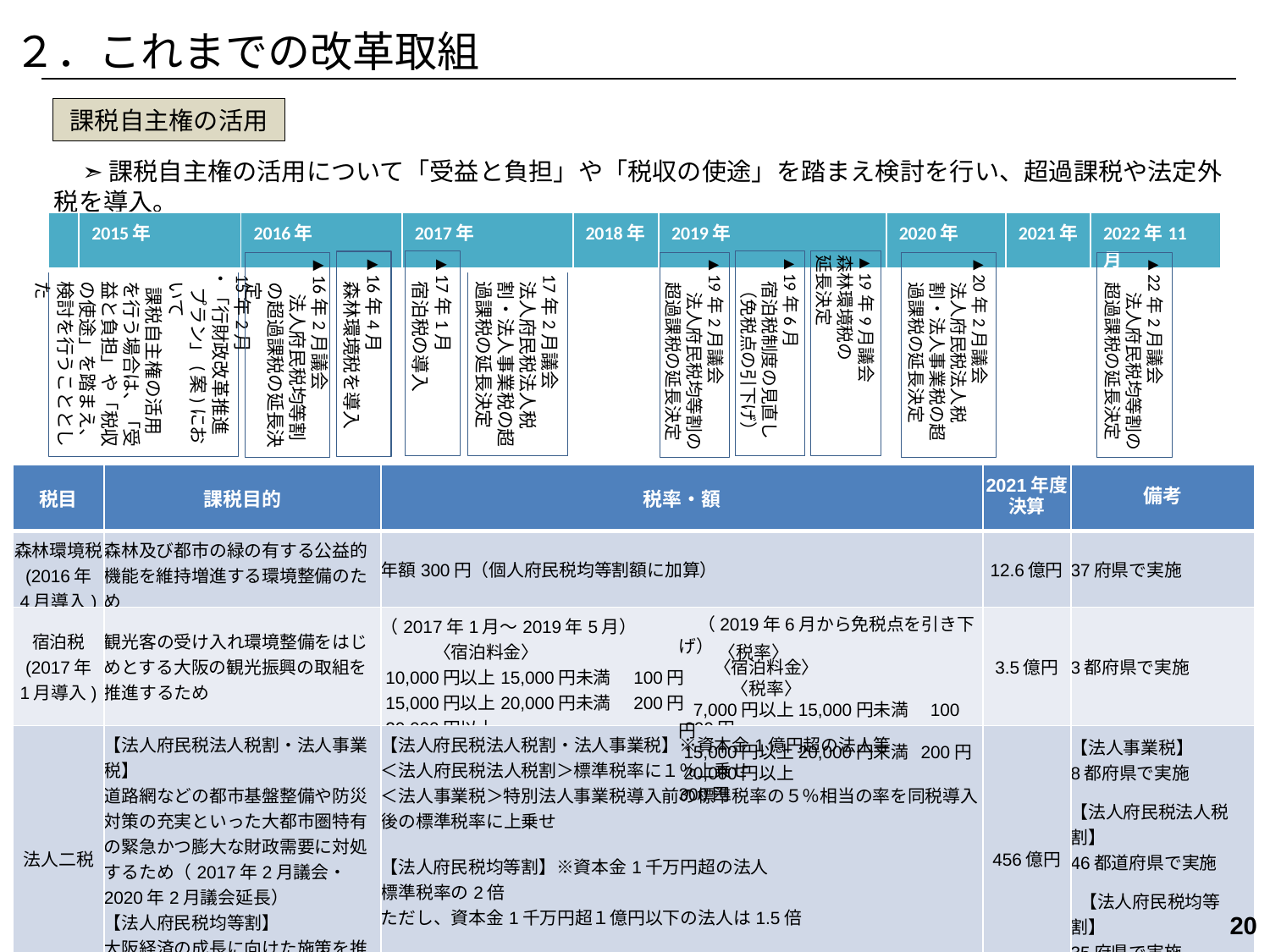

２．これまでの改革取組
課税自主権の活用
　➣ 課税自主権の活用について「受益と負担」や「税収の使途」を踏まえ検討を行い、超過課税や法定外税を導入。
|  | 2015年 | 2016年 | 2017年 | 2018年 | 2019年 | 2020年 | 2021年 | 2022年11月 |
| --- | --- | --- | --- | --- | --- | --- | --- | --- |
▲19年9月議会
森林環境税の
延長決定
▲17年1月
宿泊税の導入
▲17年2月議会
法人府民税法人税割・法人事業税の超過課税の延長決定
▲19年6月
宿泊税制度の見直し
（免税点の引下げ）
▲16年4月
森林環境税を導入
▲15年2月
・「行財政改革推進
　プラン」(案)において
　課税自主権の活用を行う場合は、「受益と負担」や「税収の使途」を踏まえ、検討を行うこととした
▲16年2月議会
　　法人府民税均等割の超過課税の延長決定
▲19年2月議会
　　法人府民税均等割の超過課税の延長決定
▲20年2月議会
法人府民税法人税割・法人事業税の超過課税の延長決定
▲22年2月議会
　　法人府民税均等割の超過課税の延長決定
| 税目 | 課税目的 | 税率・額 | 2021年度 決算 | 備考 |
| --- | --- | --- | --- | --- |
| 森林環境税 (2016年 4月導入) | 森林及び都市の緑の有する公益的機能を維持増進する環境整備のため | 年額300円（個人府民税均等割額に加算） | 12.6億円 | 37府県で実施 |
| 宿泊税 (2017年 1月導入) | 観光客の受け入れ環境整備をはじめとする大阪の観光振興の取組を推進するため | （2017年1月～2019年5月） 　　　〈宿泊料金〉　　　　　 　　　　　〈税率〉 10,000円以上15,000円未満　100円 15,000円以上20,000円未満　200円 20,000円以上　　　　　　　　　　 300円 | 3.5億円 | 3都府県で実施 |
| 法人二税 | 【法人府民税法人税割・法人事業税】 道路網などの都市基盤整備や防災対策の充実といった大都市圏特有の緊急かつ膨大な財政需要に対処するため（2017年2月議会・2020年2月議会延長） 【法人府民税均等割】 大阪経済の成長に向けた施策を推進するため(2016年2月議会・2019年2月議会・2022年2月議会延長) | 【法人府民税法人税割・法人事業税】※資本金1億円超の法人等 ＜法人府民税法人税割＞標準税率に１％上乗せ ＜法人事業税＞特別法人事業税導入前の標準税率の５％相当の率を同税導入後の標準税率に上乗せ 【法人府民税均等割】※資本金1千万円超の法人 標準税率の2倍 ただし、資本金1千万円超１億円以下の法人は1.5倍 | 456億円 | 【法人事業税】 8都府県で実施 【法人府民税法人税割】 46都道府県で実施 【法人府民税均等割】 35府県で実施 |
　（2019年6月から免税点を引き下げ）
　　〈宿泊料金〉　　　　　 　　　　　　〈税率〉
   7,000円以上15,000円未満　100円
 15,000円以上20,000円未満  200円
 20,000円以上　　　　　　　　　　  300円
20
20